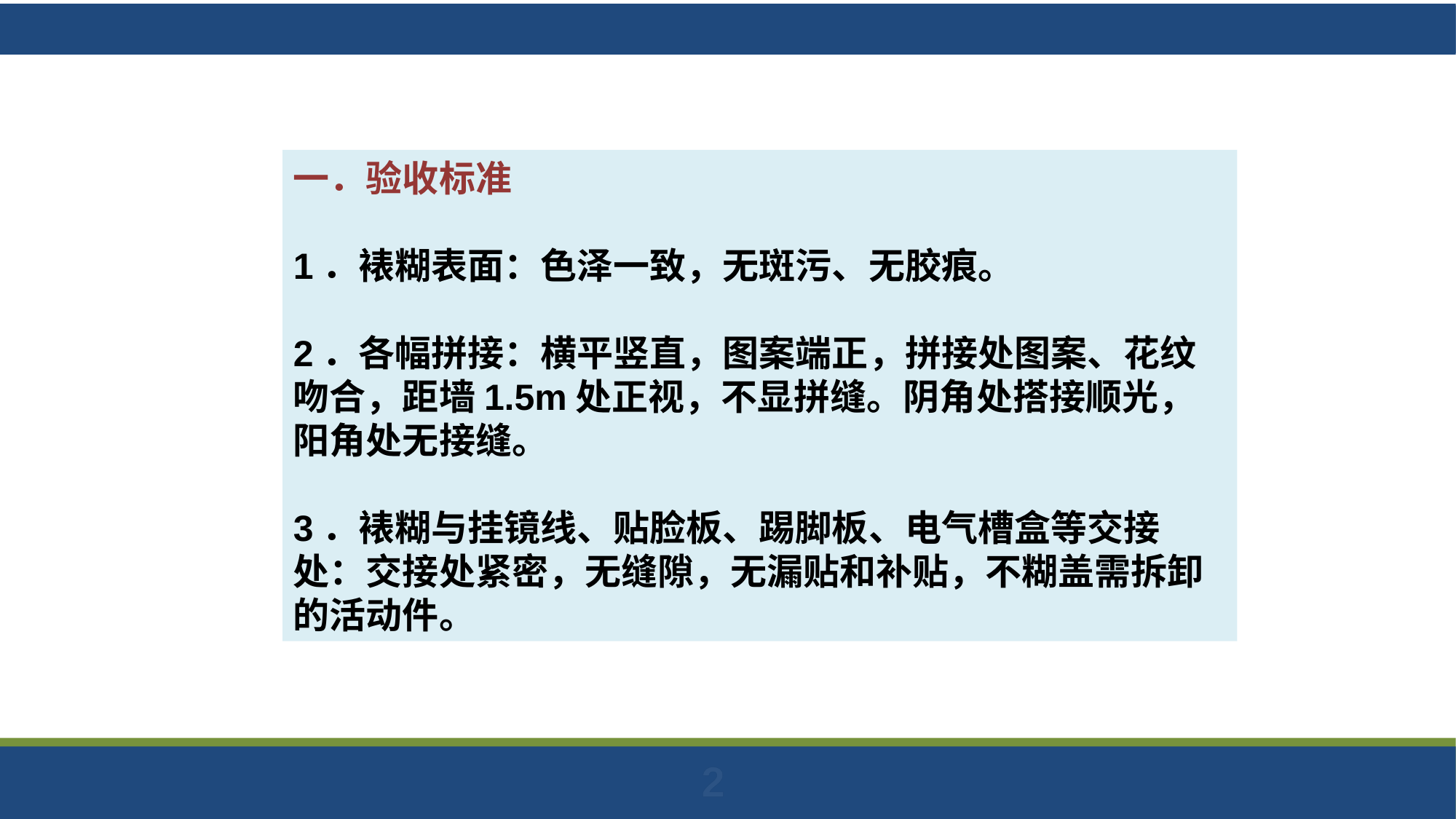

一．验收标准

1．裱糊表面：色泽一致，无斑污、无胶痕。
2．各幅拼接：横平竖直，图案端正，拼接处图案、花纹吻合，距墙1.5m处正视，不显拼缝。阴角处搭接顺光，阳角处无接缝。
3．裱糊与挂镜线、贴脸板、踢脚板、电气槽盒等交接处：交接处紧密，无缝隙，无漏贴和补贴，不糊盖需拆卸的活动件。

2